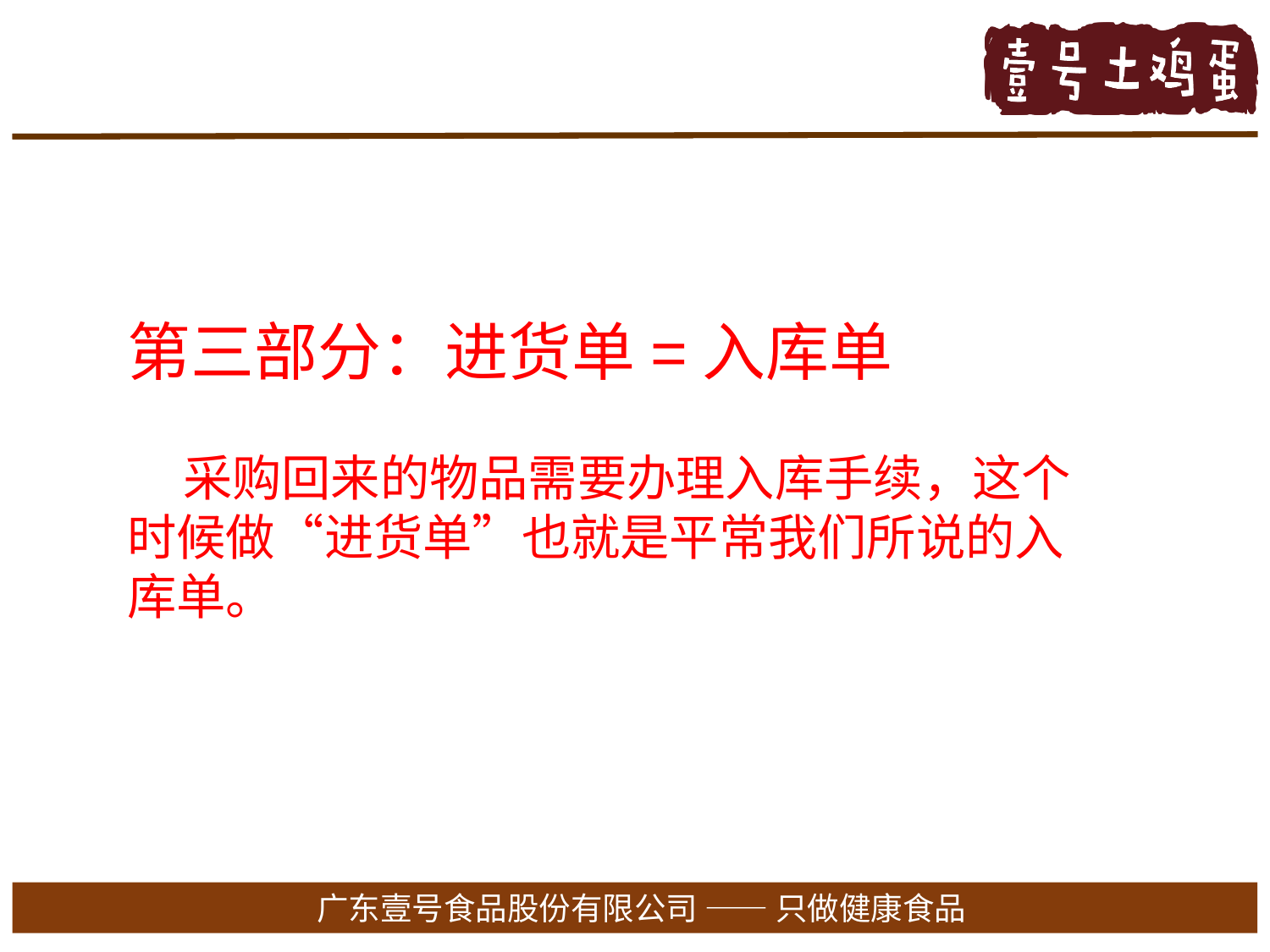

第三部分：进货单=入库单

    采购回来的物品需要办理入库手续，这个时候做“进货单”也就是平常我们所说的入库单。